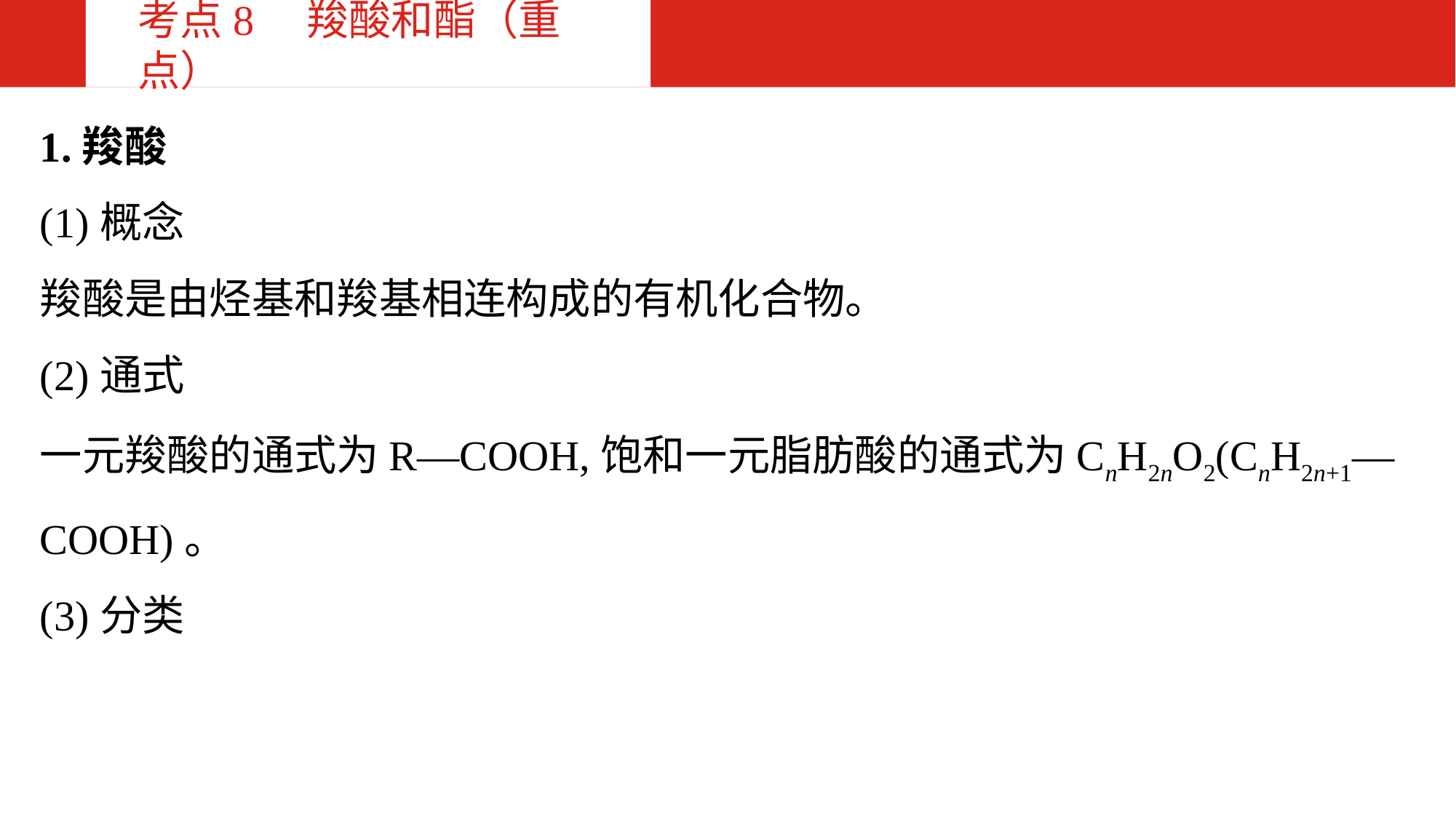

考点8　羧酸和酯（重点）

1.羧酸
(1)概念
羧酸是由烃基和羧基相连构成的有机化合物。
(2)通式
一元羧酸的通式为R—COOH,饱和一元脂肪酸的通式为CnH2nO2(CnH2n+1—COOH)。
(3)分类